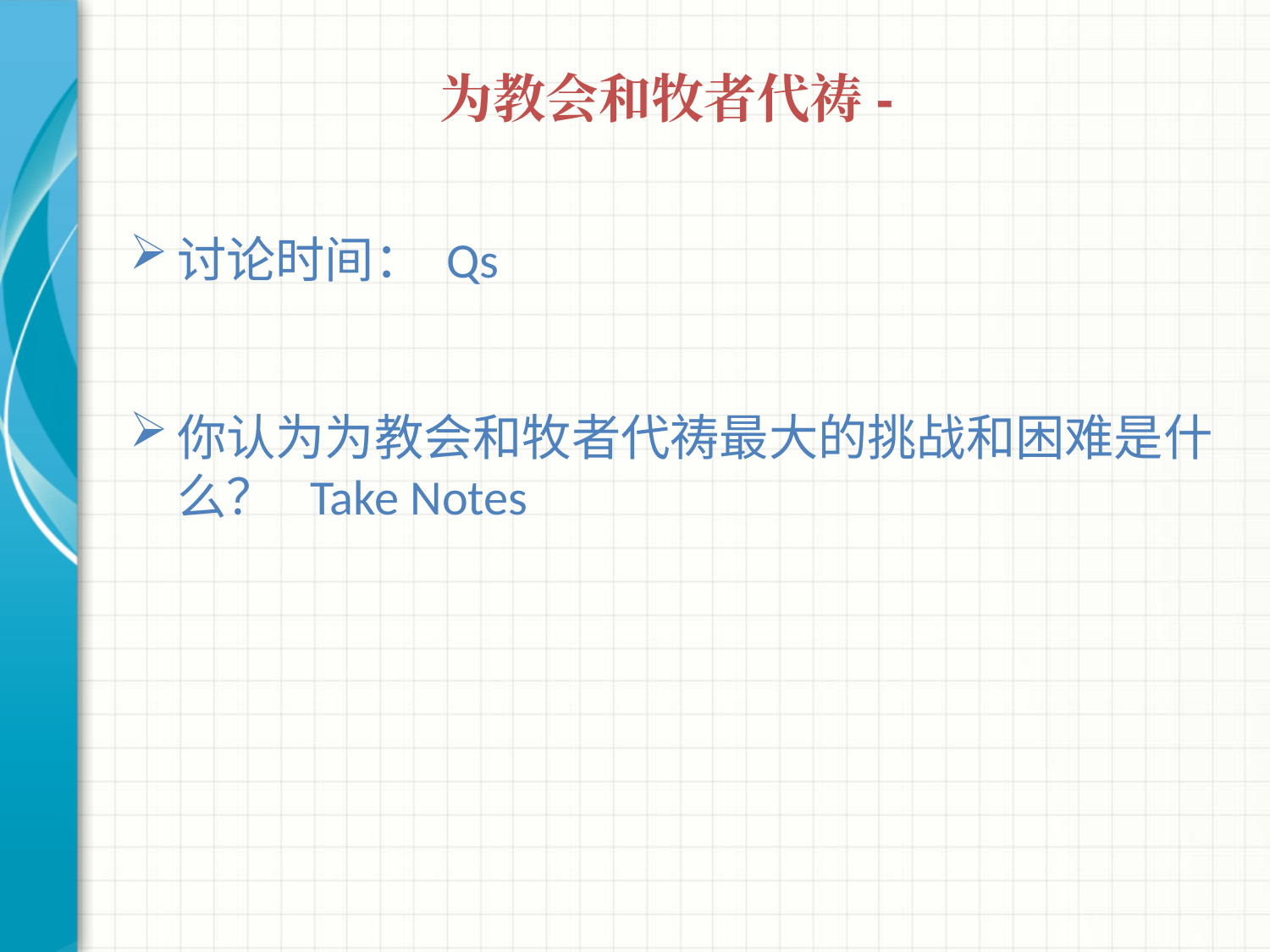

# 为教会和牧者代祷-

讨论时间： Qs

你认为为教会和牧者代祷最大的挑战和困难是什么？  Take Notes